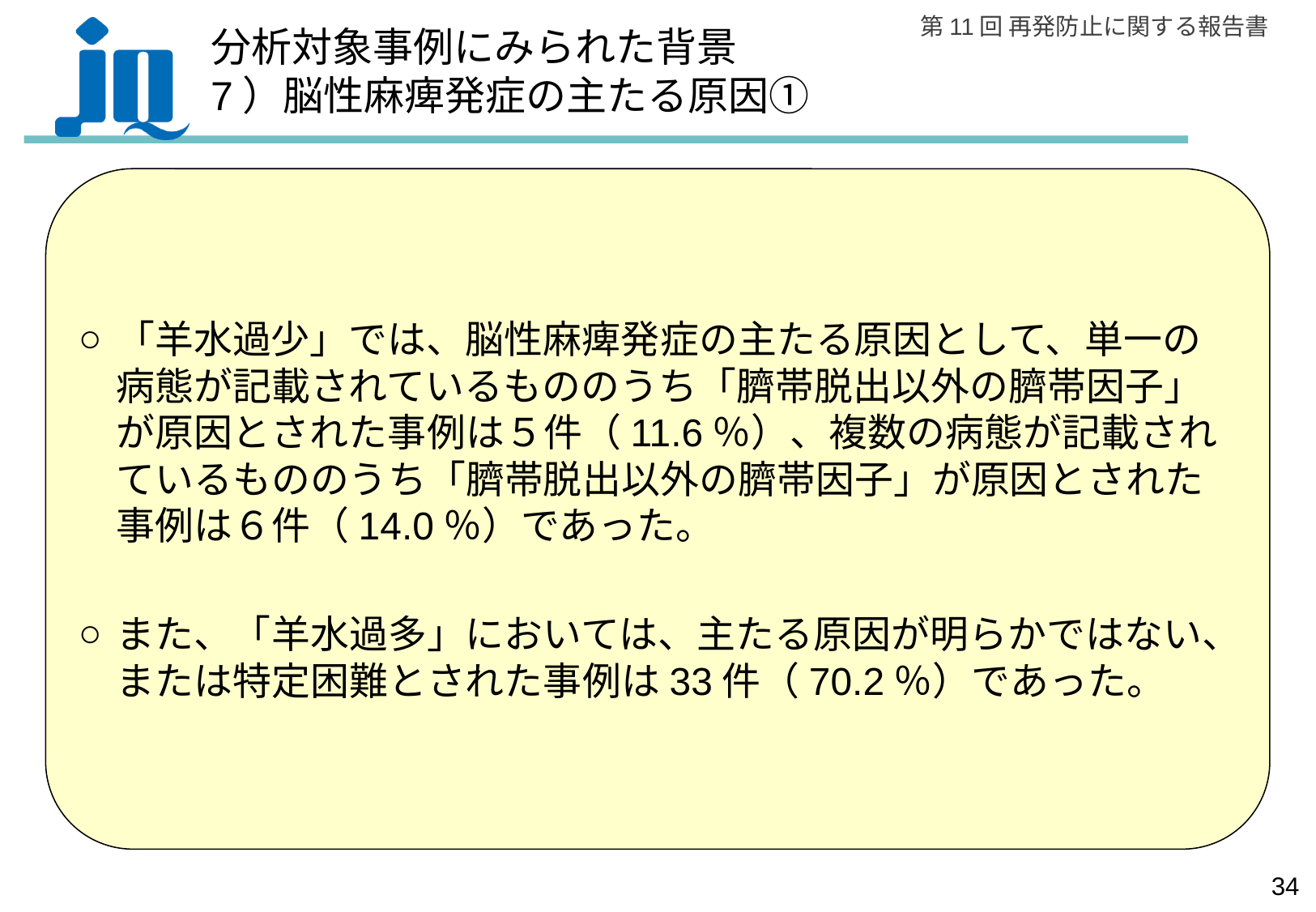

分析対象事例にみられた背景
7）脳性麻痺発症の主たる原因①
「羊水過少」では、脳性麻痺発症の主たる原因として、単一の病態が記載されているもののうち「臍帯脱出以外の臍帯因子」が原因とされた事例は５件（11.6％）、複数の病態が記載されているもののうち「臍帯脱出以外の臍帯因子」が原因とされた事例は６件（14.0％）であった。

また、「羊水過多」においては、主たる原因が明らかではない、または特定困難とされた事例は33件（70.2％）であった。
34